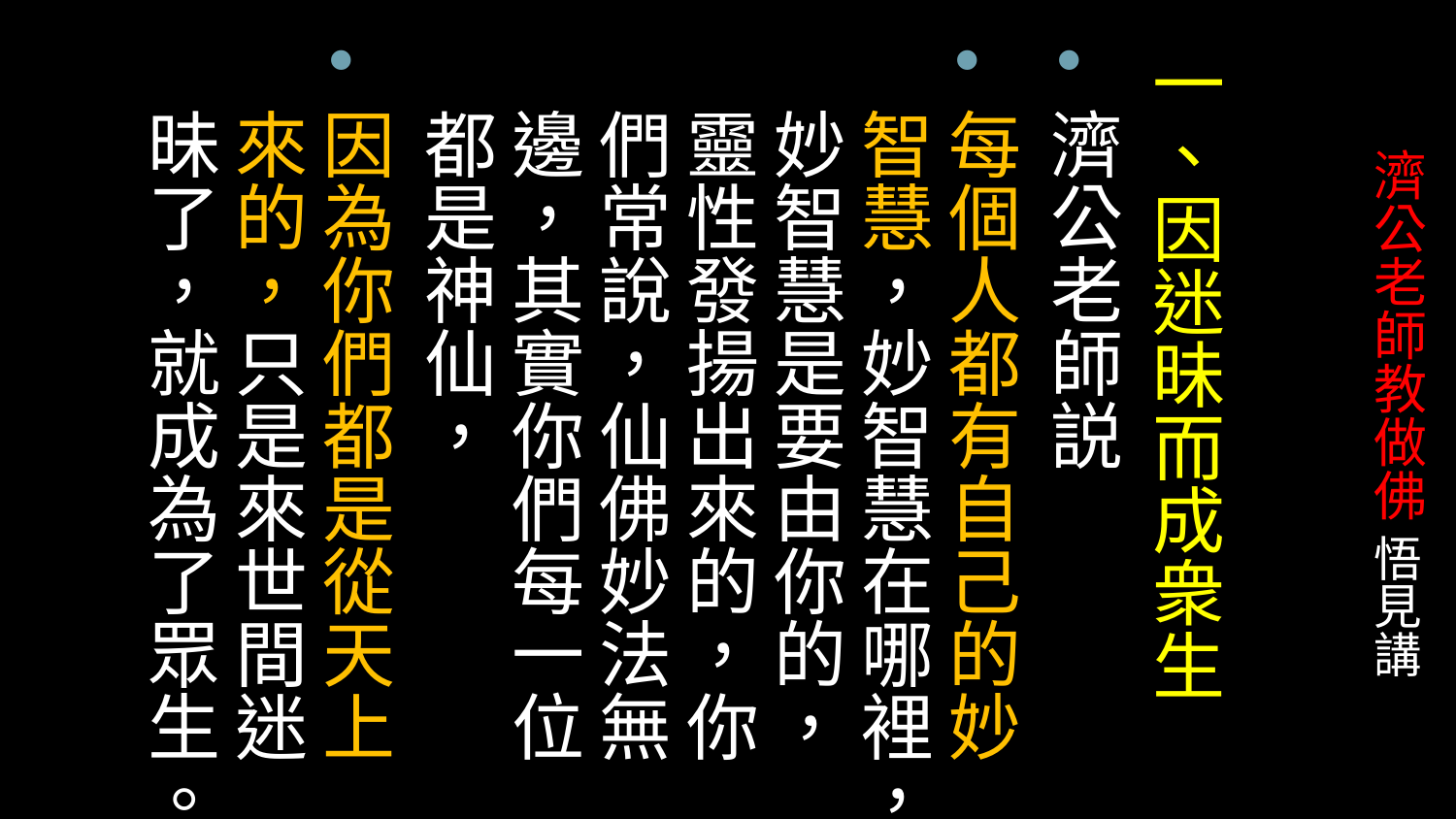

一、因迷昧而成衆生
濟公老師説
每個人都有自己的妙智慧，妙智慧在哪裡，妙智慧是要由你的，靈性發揚出來的，你們常說，仙佛妙法無邊，其實你們每一位都是神仙，
因為你們都是從天上來的，只是來世間迷昧了，就成為了眾生。

# 濟公老師教做佛 悟見講